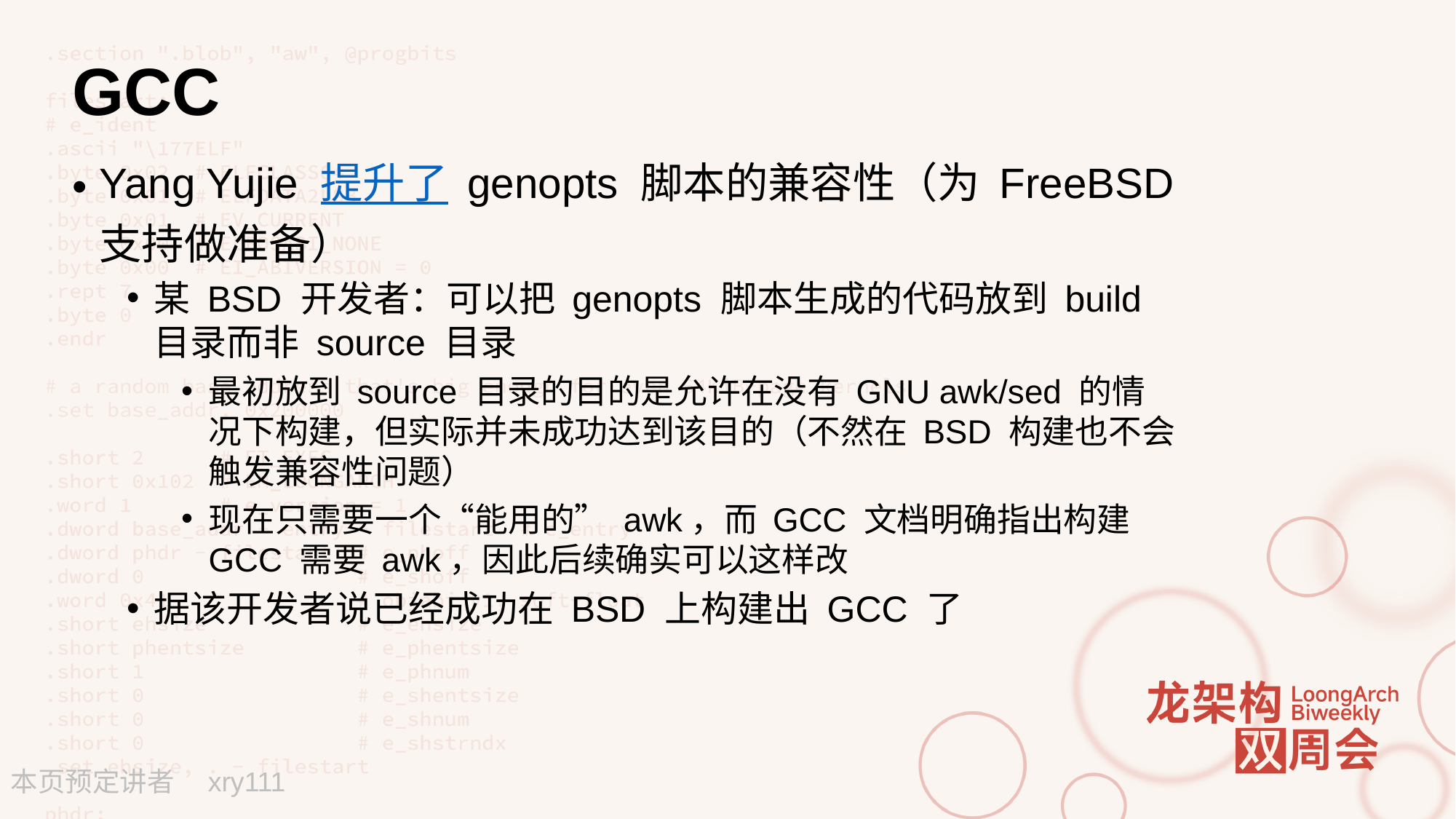

# GCC
Yang Yujie 提升了 genopts 脚本的兼容性（为 FreeBSD 支持做准备）
某 BSD 开发者：可以把 genopts 脚本生成的代码放到 build 目录而非 source 目录
最初放到 source 目录的目的是允许在没有 GNU awk/sed 的情况下构建，但实际并未成功达到该目的（不然在 BSD 构建也不会触发兼容性问题）
现在只需要一个“能用的” awk，而 GCC 文档明确指出构建 GCC 需要 awk，因此后续确实可以这样改
据该开发者说已经成功在 BSD 上构建出 GCC 了

xry111